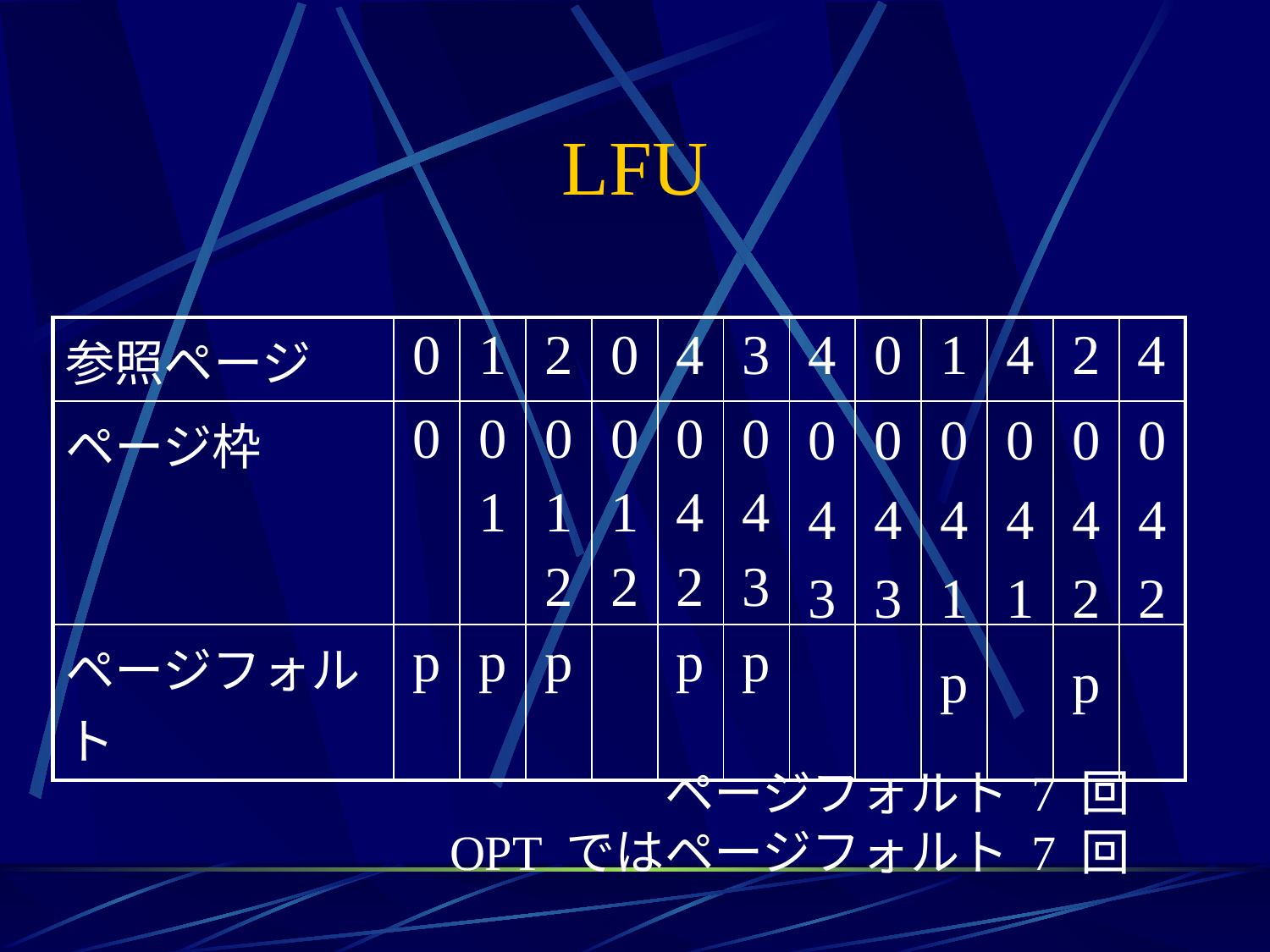

# LFU
| 参照ページ | 0 | 1 | 2 | 0 | 4 | 3 | 4 | 0 | 1 | 4 | 2 | 4 |
| --- | --- | --- | --- | --- | --- | --- | --- | --- | --- | --- | --- | --- |
| ページ枠 | 0 | 0 1 | 0 1 2 | 0 1 2 | 0 4 2 | 0 4 3 |  |  |  |  |  |  |
| ページフォルト | p | p | p |  | p | p |  |  |  |  |  |  |
0
4
3
0
4
3
0
4
1
p
0
4
1
0
4
2
p
0
4
2
ページフォルト 7 回
OPT ではページフォルト 7 回